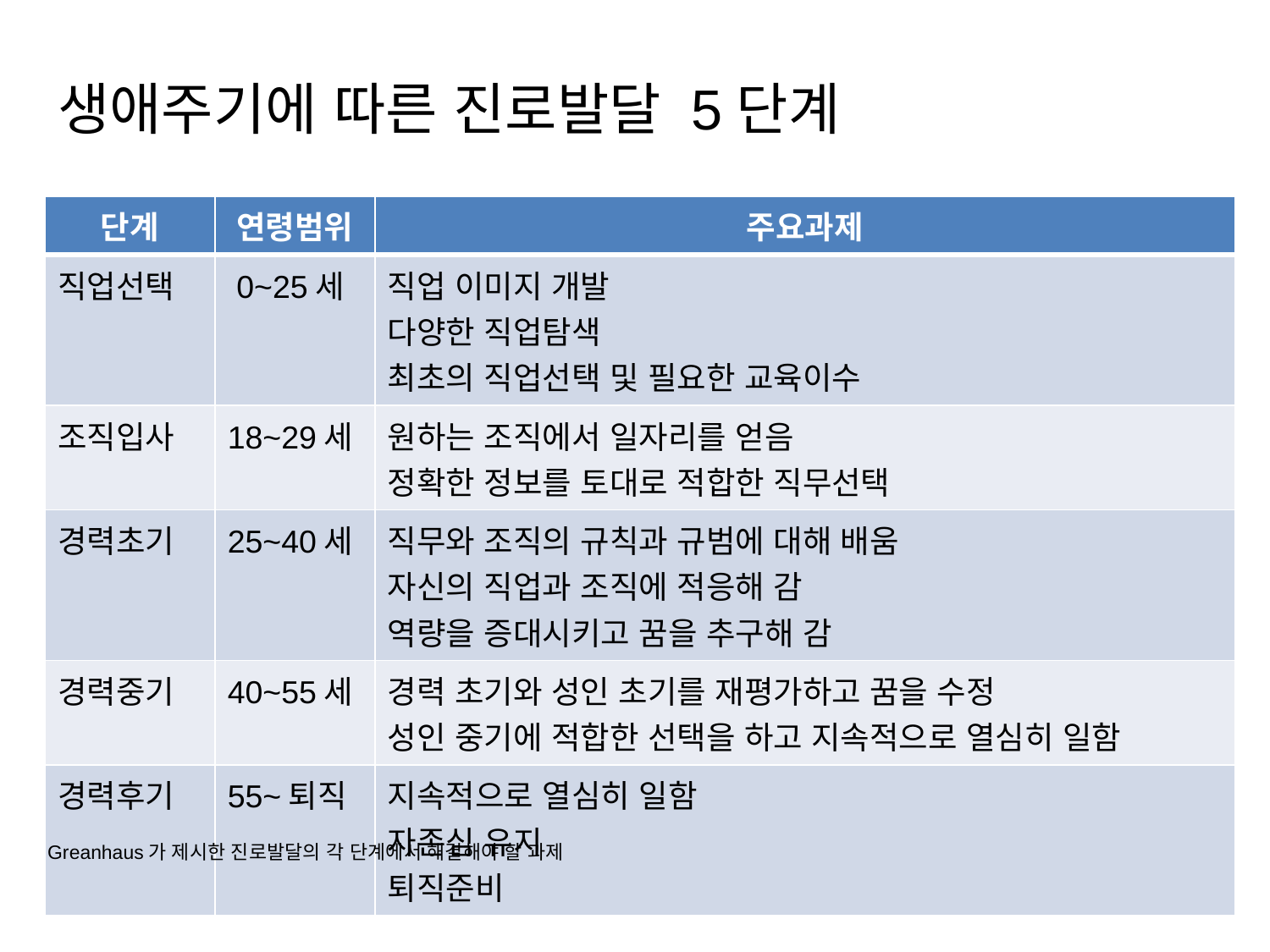

# 생애주기에 따른 진로발달 5단계
| 단계 | 연령범위 | 주요과제 |
| --- | --- | --- |
| 직업선택 | 0~25세 | 직업 이미지 개발 다양한 직업탐색 최초의 직업선택 및 필요한 교육이수 |
| 조직입사 | 18~29세 | 원하는 조직에서 일자리를 얻음 정확한 정보를 토대로 적합한 직무선택 |
| 경력초기 | 25~40세 | 직무와 조직의 규칙과 규범에 대해 배움 자신의 직업과 조직에 적응해 감 역량을 증대시키고 꿈을 추구해 감 |
| 경력중기 | 40~55세 | 경력 초기와 성인 초기를 재평가하고 꿈을 수정 성인 중기에 적합한 선택을 하고 지속적으로 열심히 일함 |
| 경력후기 | 55~퇴직 | 지속적으로 열심히 일함 자존심 유지 퇴직준비 |
Greanhaus가 제시한 진로발달의 각 단계에서 해결해야 할 과제
2